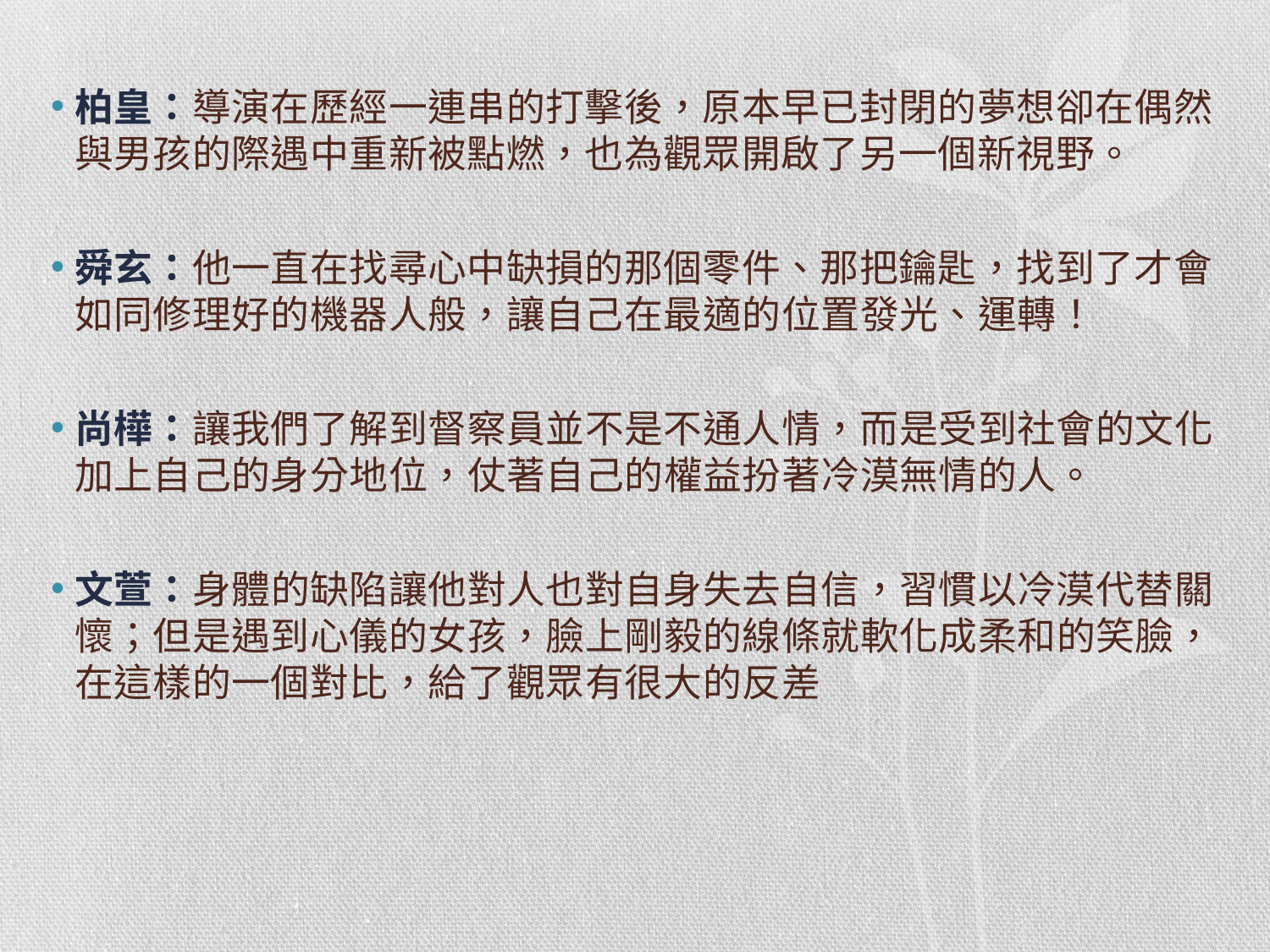

柏皇：導演在歷經一連串的打擊後，原本早已封閉的夢想卻在偶然與男孩的際遇中重新被點燃，也為觀眾開啟了另一個新視野。

舜玄：他一直在找尋心中缺損的那個零件、那把鑰匙，找到了才會如同修理好的機器人般，讓自己在最適的位置發光、運轉！

尚樺：讓我們了解到督察員並不是不通人情，而是受到社會的文化加上自己的身分地位，仗著自己的權益扮著冷漠無情的人。

文萱：身體的缺陷讓他對人也對自身失去自信，習慣以冷漠代替關懷；但是遇到心儀的女孩，臉上剛毅的線條就軟化成柔和的笑臉，在這樣的一個對比，給了觀眾有很大的反差